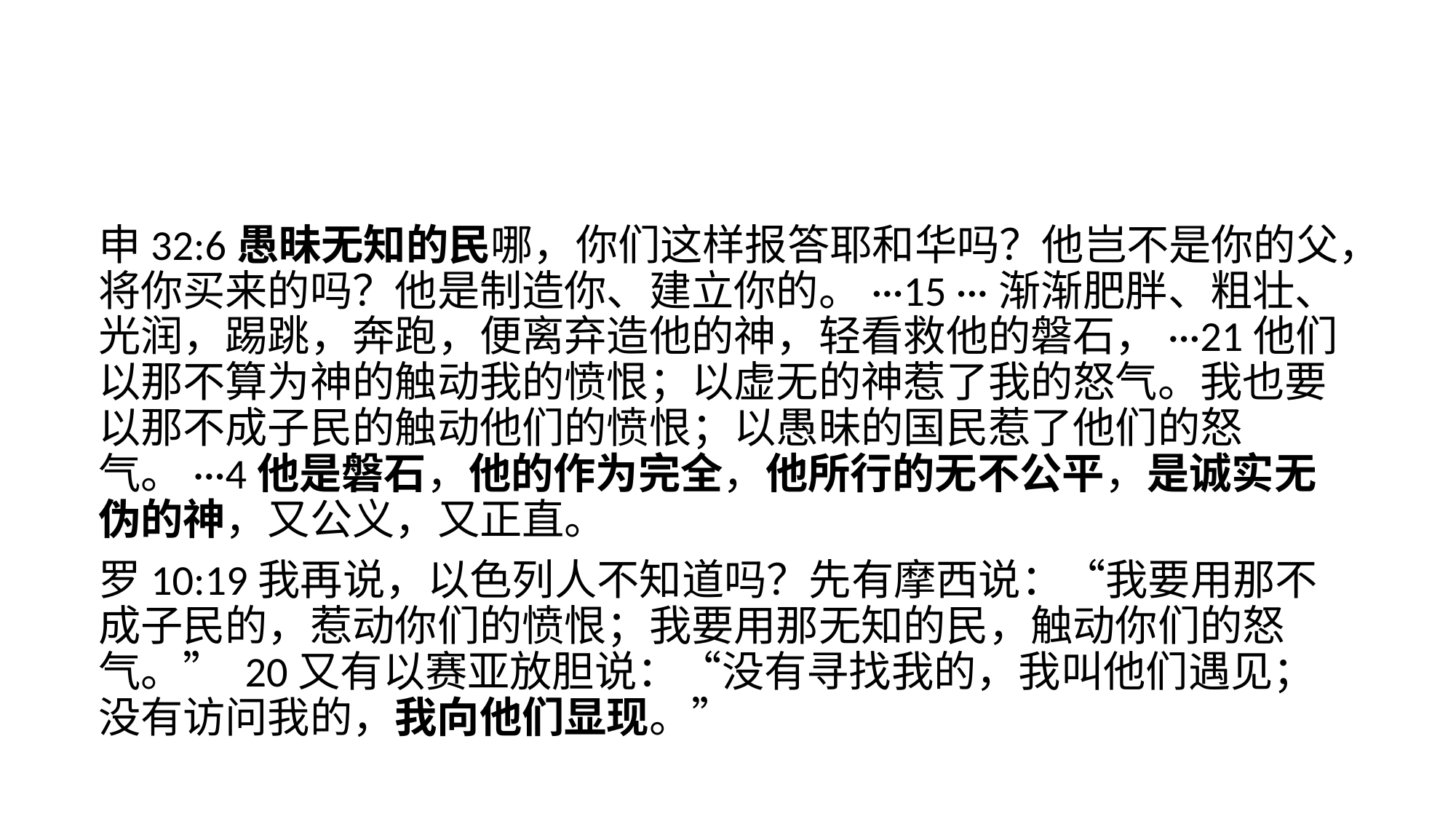

申32:6愚昧无知的民哪，你们这样报答耶和华吗？他岂不是你的父，将你买来的吗？他是制造你、建立你的。···15 ···渐渐肥胖、粗壮、光润，踢跳，奔跑，便离弃造他的神，轻看救他的磐石，···21他们以那不算为神的触动我的愤恨；以虚无的神惹了我的怒气。我也要以那不成子民的触动他们的愤恨；以愚昧的国民惹了他们的怒气。···4他是磐石，他的作为完全，他所行的无不公平，是诚实无伪的神，又公义，又正直。
罗10:19我再说，以色列人不知道吗？先有摩西说：“我要用那不成子民的，惹动你们的愤恨；我要用那无知的民，触动你们的怒气。” 20又有以赛亚放胆说：“没有寻找我的，我叫他们遇见；没有访问我的，我向他们显现。”